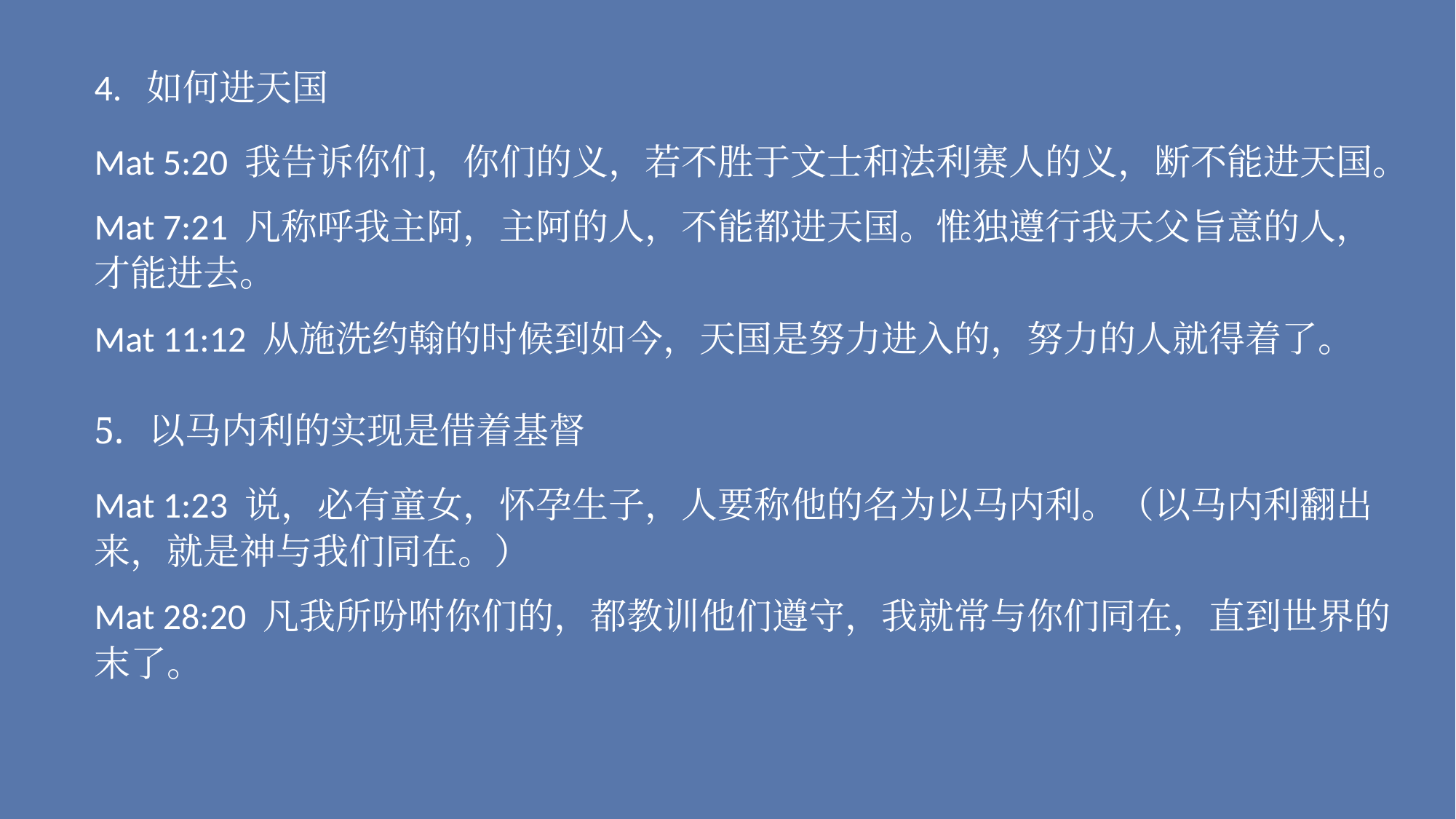

4.  如何进天国
Mat 5:20 我告诉你们，你们的义，若不胜于文士和法利赛人的义，断不能进天国。
Mat 7:21 凡称呼我主阿，主阿的人，不能都进天国。惟独遵行我天父旨意的人，才能进去。
Mat 11:12 从施洗约翰的时候到如今，天国是努力进入的，努力的人就得着了。
以马内利的实现是借着基督
Mat 1:23 说，必有童女，怀孕生子，人要称他的名为以马内利。（以马内利翻出来，就是神与我们同在。）
Mat 28:20 凡我所吩咐你们的，都教训他们遵守，我就常与你们同在，直到世界的末了。